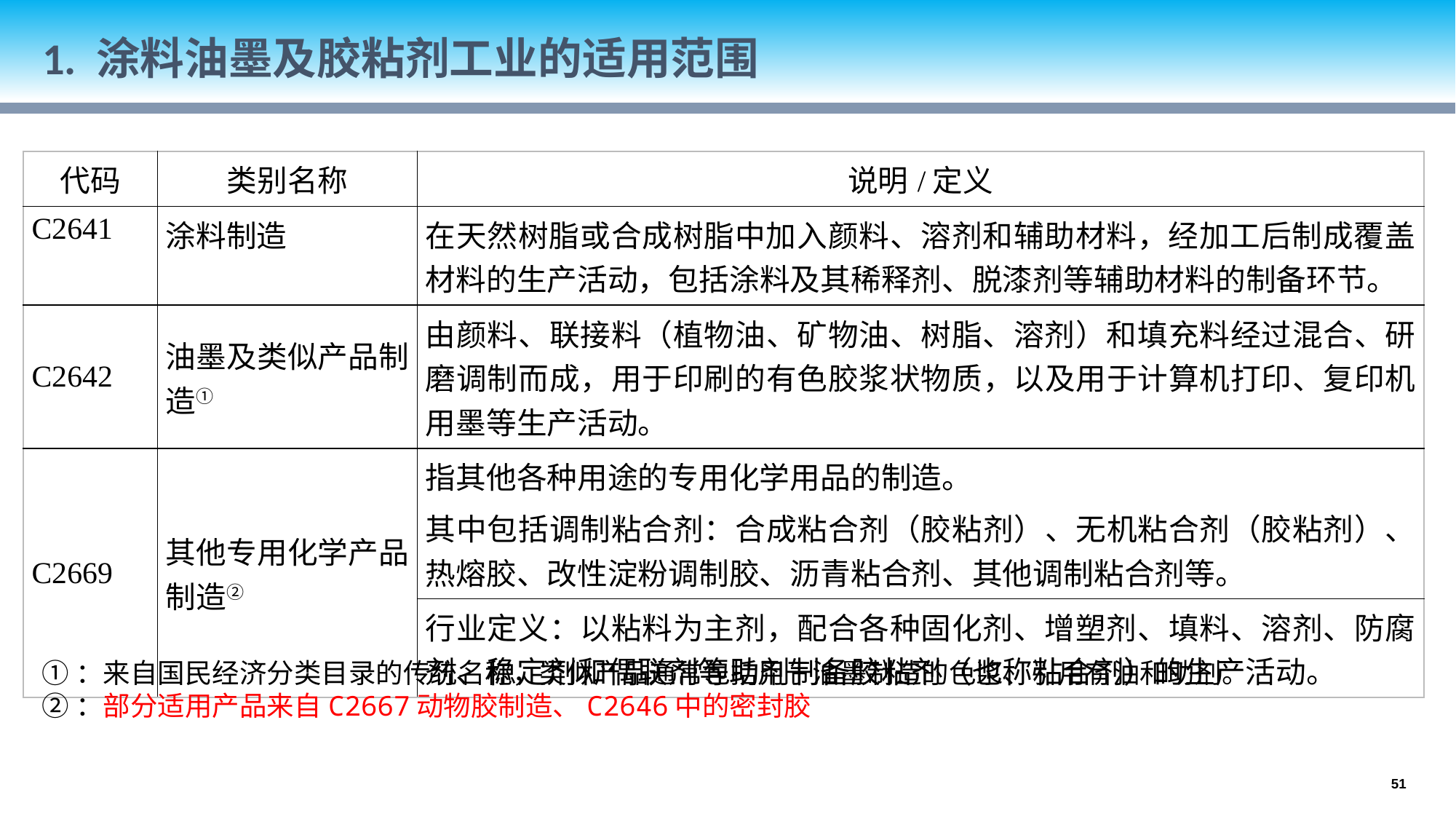

# 1. 涂料油墨及胶粘剂工业的适用范围
| 代码 | 类别名称 | 说明/定义 |
| --- | --- | --- |
| C2641 | 涂料制造 | 在天然树脂或合成树脂中加入颜料、溶剂和辅助材料，经加工后制成覆盖材料的生产活动，包括涂料及其稀释剂、脱漆剂等辅助材料的制备环节。 |
| C2642 | 油墨及类似产品制造① | 由颜料、联接料（植物油、矿物油、树脂、溶剂）和填充料经过混合、研磨调制而成，用于印刷的有色胶浆状物质，以及用于计算机打印、复印机用墨等生产活动。 |
| C2669 | 其他专用化学产品制造② | 指其他各种用途的专用化学用品的制造。 其中包括调制粘合剂：合成粘合剂（胶粘剂）、无机粘合剂（胶粘剂）、热熔胶、改性淀粉调制胶、沥青粘合剂、其他调制粘合剂等。 |
|  |  | 行业定义：以粘料为主剂，配合各种固化剂、增塑剂、填料、溶剂、防腐剂、稳定剂和偶联剂等助剂制备胶粘剂（也称粘合剂）的生产活动。 |
①：来自国民经济分类目录的传统名称，类似产品通常包括用于油墨制造的色浆、引用有油和助剂。
②：部分适用产品来自C2667动物胶制造、C2646中的密封胶
51